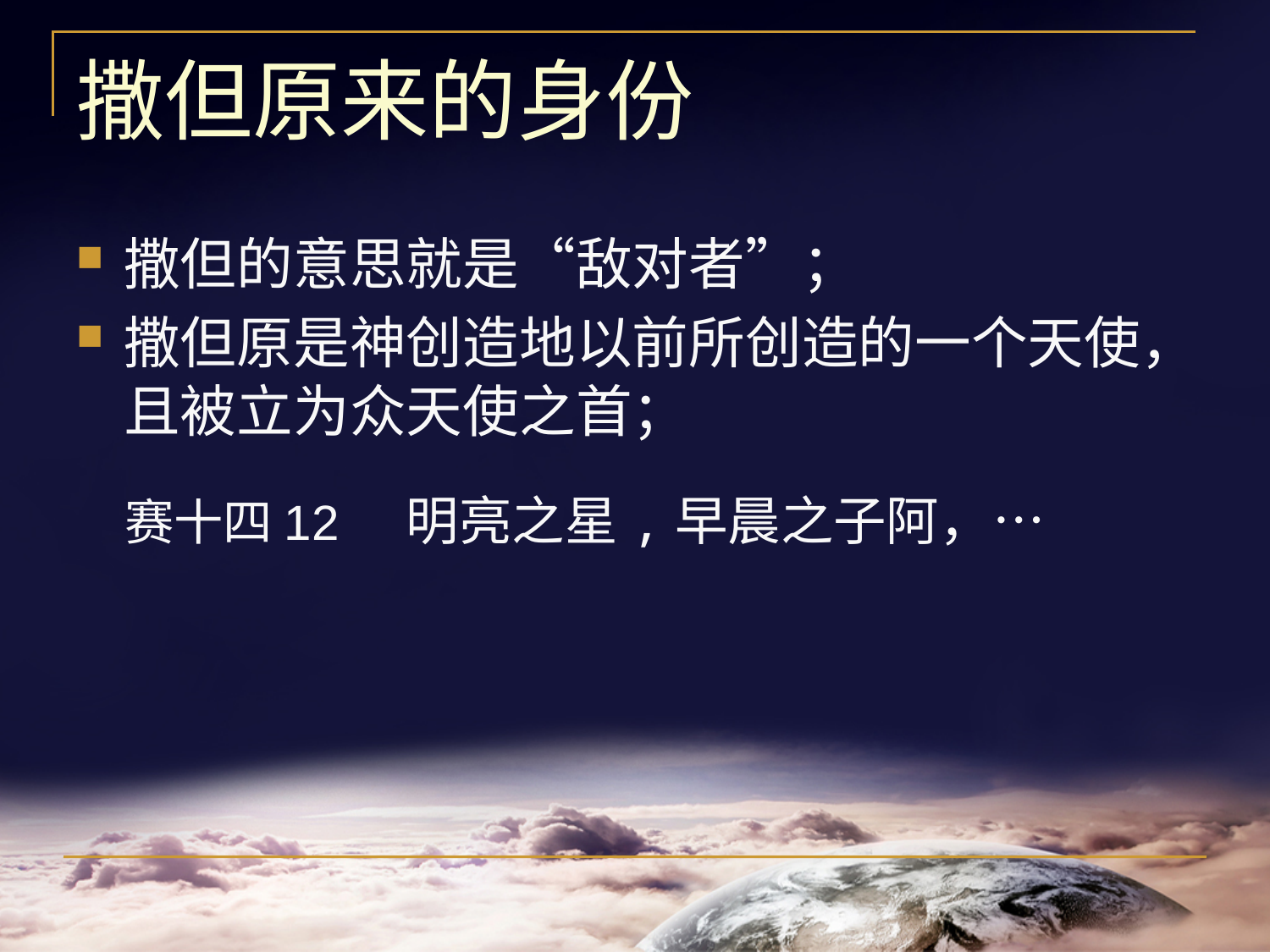

# 撒但原来的身份
撒但的意思就是“敌对者”；
撒但原是神创造地以前所创造的一个天使，且被立为众天使之首；

    赛十四12    明亮之星,早晨之子阿，…